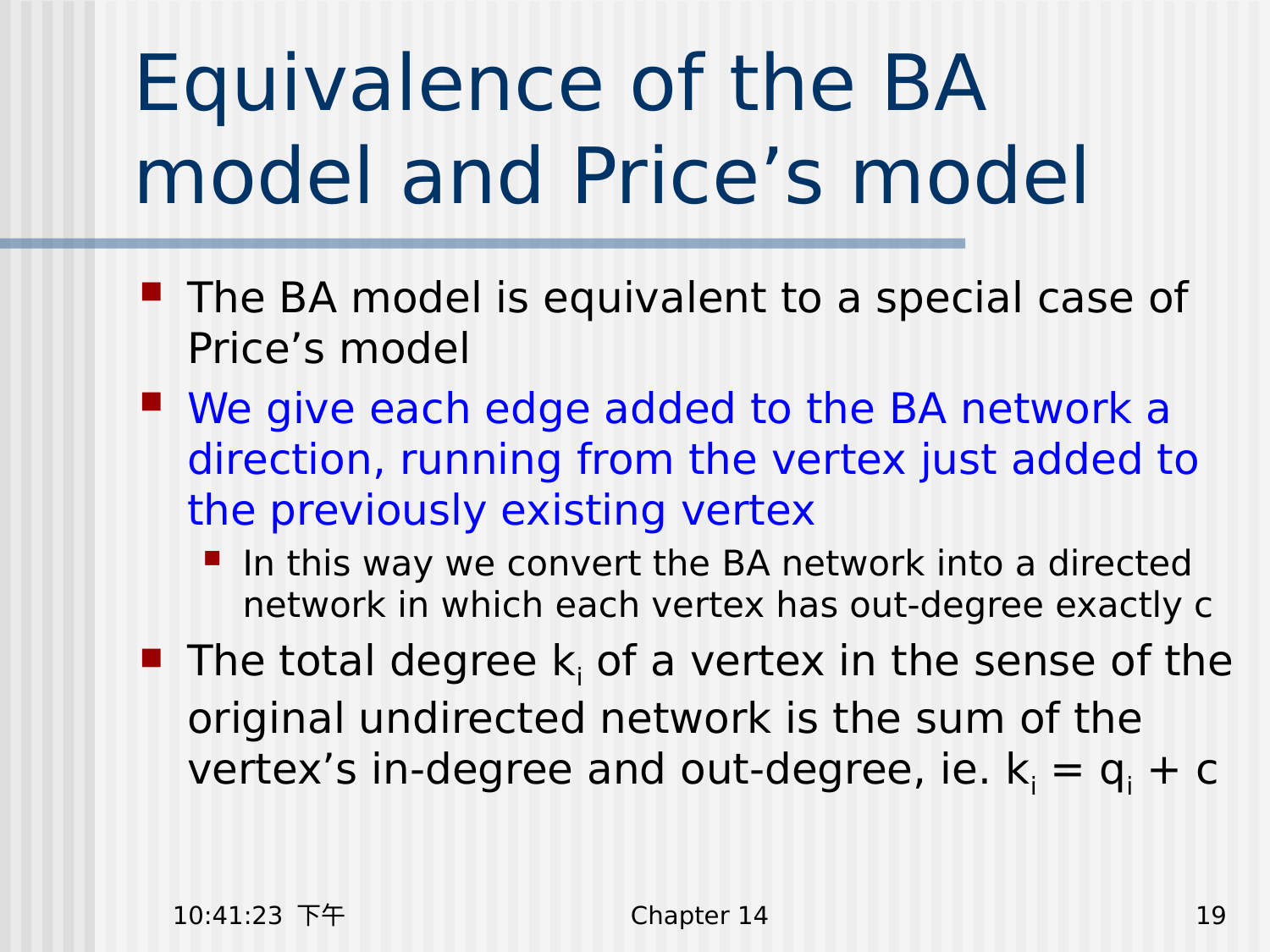

# Equivalence of the BA model and Price’s model
The BA model is equivalent to a special case of Price’s model
We give each edge added to the BA network a direction, running from the vertex just added to the previously existing vertex
In this way we convert the BA network into a directed network in which each vertex has out-degree exactly c
The total degree ki of a vertex in the sense of the original undirected network is the sum of the vertex’s in-degree and out-degree, ie. ki = qi + c
10:41:23 下午
Chapter 14
19